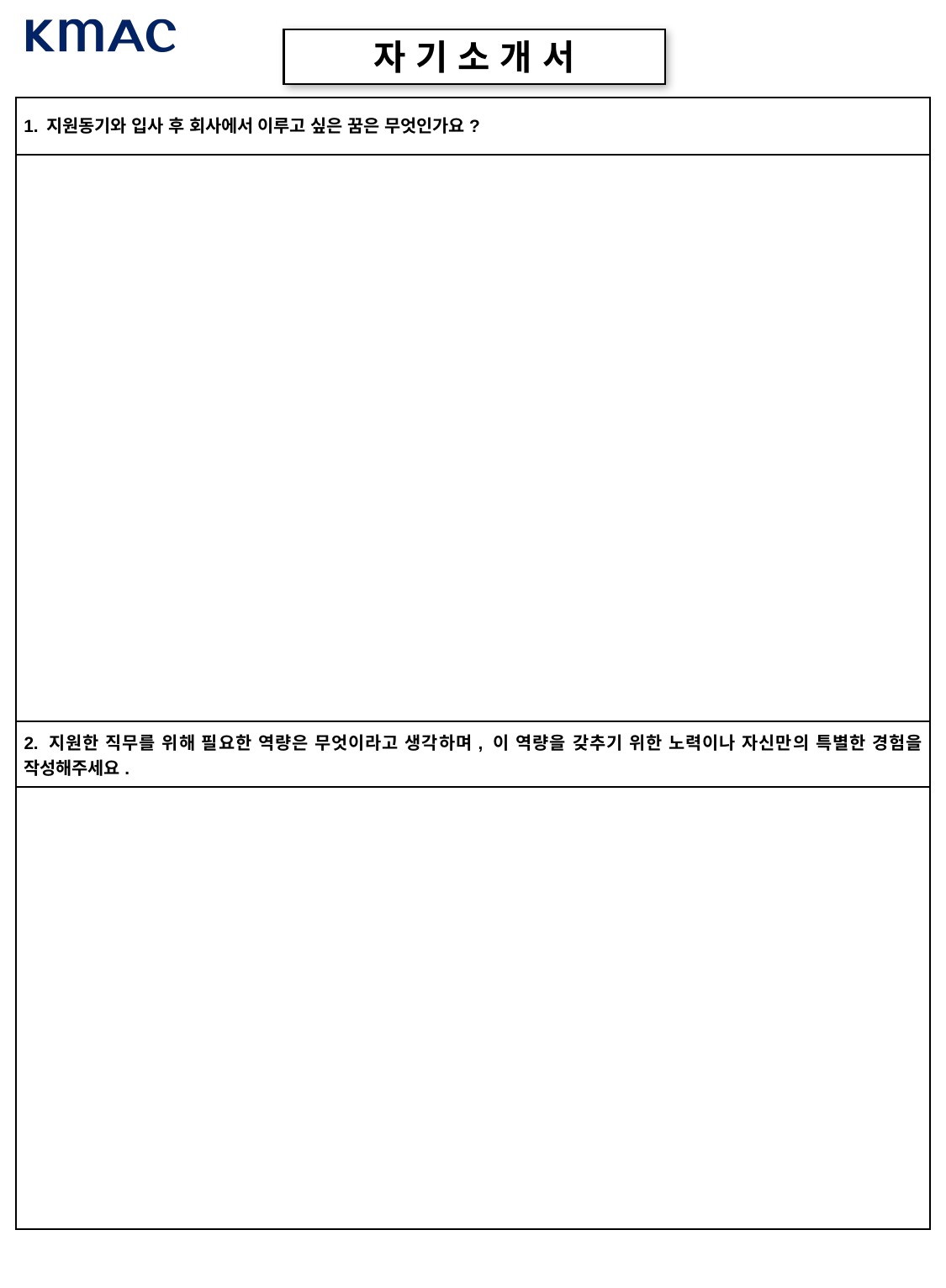

자 기 소 개 서
| 1. 지원동기와 입사 후 회사에서 이루고 싶은 꿈은 무엇인가요? |
| --- |
|  |
| 2. 지원한 직무를 위해 필요한 역량은 무엇이라고 생각하며, 이 역량을 갖추기 위한 노력이나 자신만의 특별한 경험을 작성해주세요. |
|  |